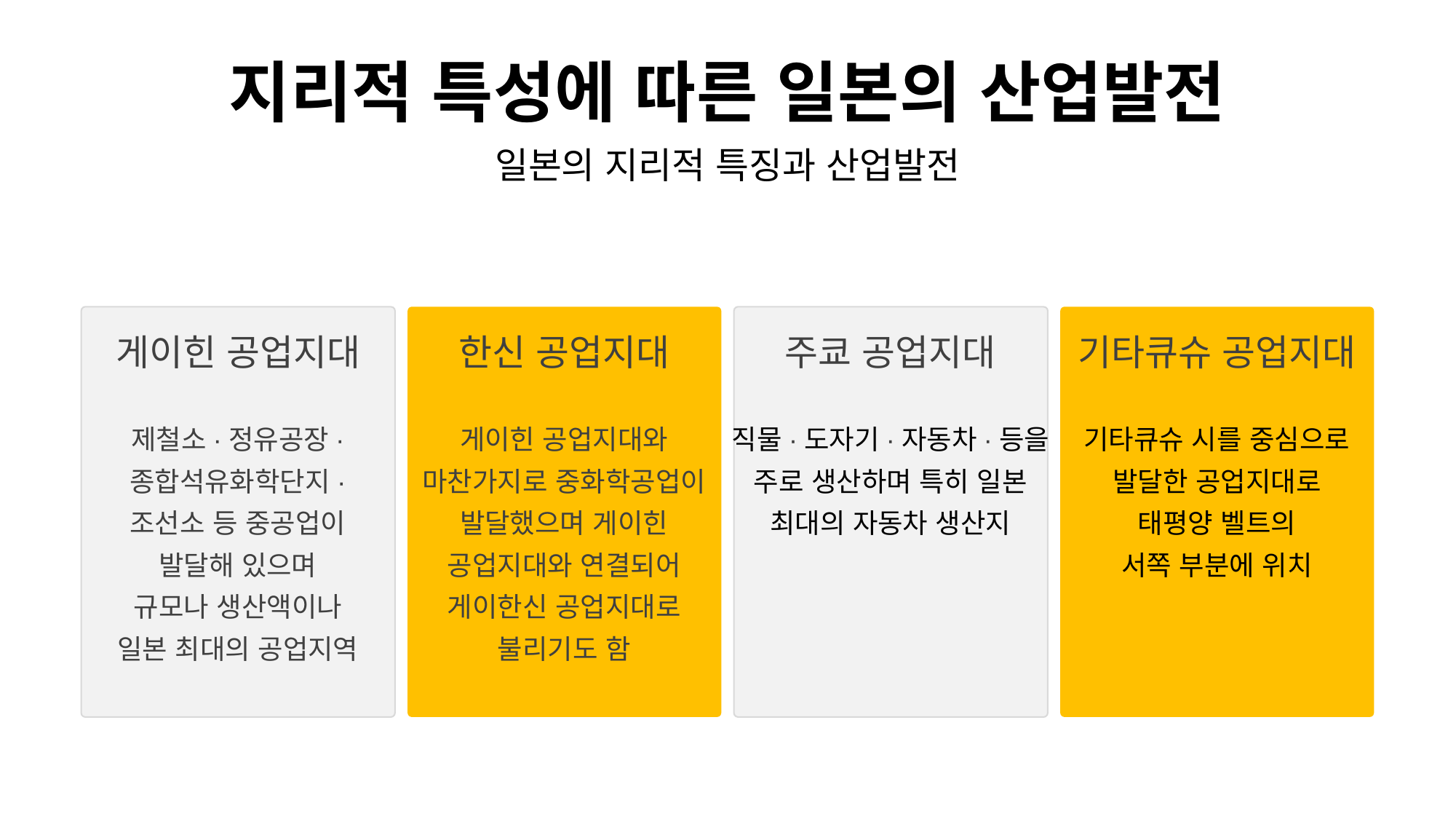

지리적 특성에 따른 일본의 산업발전
일본의 지리적 특징과 산업발전

게이힌 공업지대
한신 공업지대
주쿄 공업지대
기타큐슈 공업지대
제철소·정유공장·
종합석유화학단지·
조선소 등 중공업이
발달해 있으며
규모나 생산액이나
일본 최대의 공업지역
게이힌 공업지대와
마찬가지로 중화학공업이
발달했으며 게이힌
공업지대와 연결되어
게이한신 공업지대로
불리기도 함
직물·도자기·자동차·등을
주로 생산하며 특히 일본
최대의 자동차 생산지
기타큐슈 시를 중심으로
발달한 공업지대로
태평양 벨트의
서쪽 부분에 위치